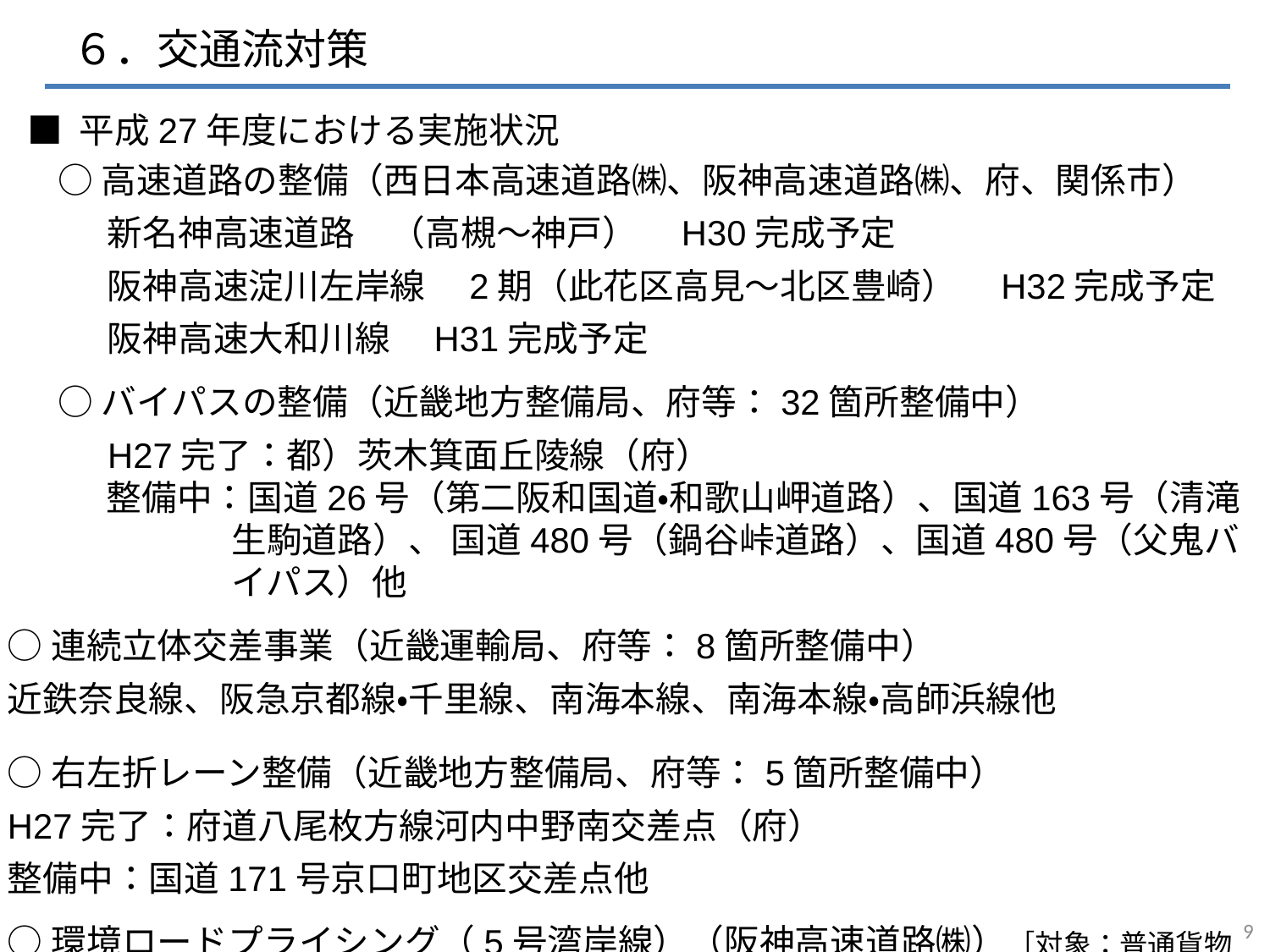

６．交通流対策
■ 平成27年度における実施状況
○高速道路の整備（西日本高速道路㈱、阪神高速道路㈱、府、関係市）
新名神高速道路　（高槻～神戸）　H30完成予定
阪神高速淀川左岸線　2期（此花区高見～北区豊崎）　H32完成予定
阪神高速大和川線　H31完成予定
○バイパスの整備（近畿地方整備局、府等：32箇所整備中）
H27完了：都）茨木箕面丘陵線（府）
整備中：国道26号（第二阪和国道・和歌山岬道路）、国道163号（清滝生駒道路）、 国道480号（鍋谷峠道路）、国道480号（父鬼バイパス）他
○連続立体交差事業（近畿運輸局、府等：8箇所整備中）
近鉄奈良線、阪急京都線・千里線、南海本線、南海本線・高師浜線他
○右左折レーン整備（近畿地方整備局、府等：5箇所整備中）
H27完了：府道八尾枚方線河内中野南交差点（府）
整備中：国道171号京口町地区交差点他
○環境ロードプライシング（5号湾岸線）（阪神高速道路㈱）［対象：普通貨物車、バス等］
9